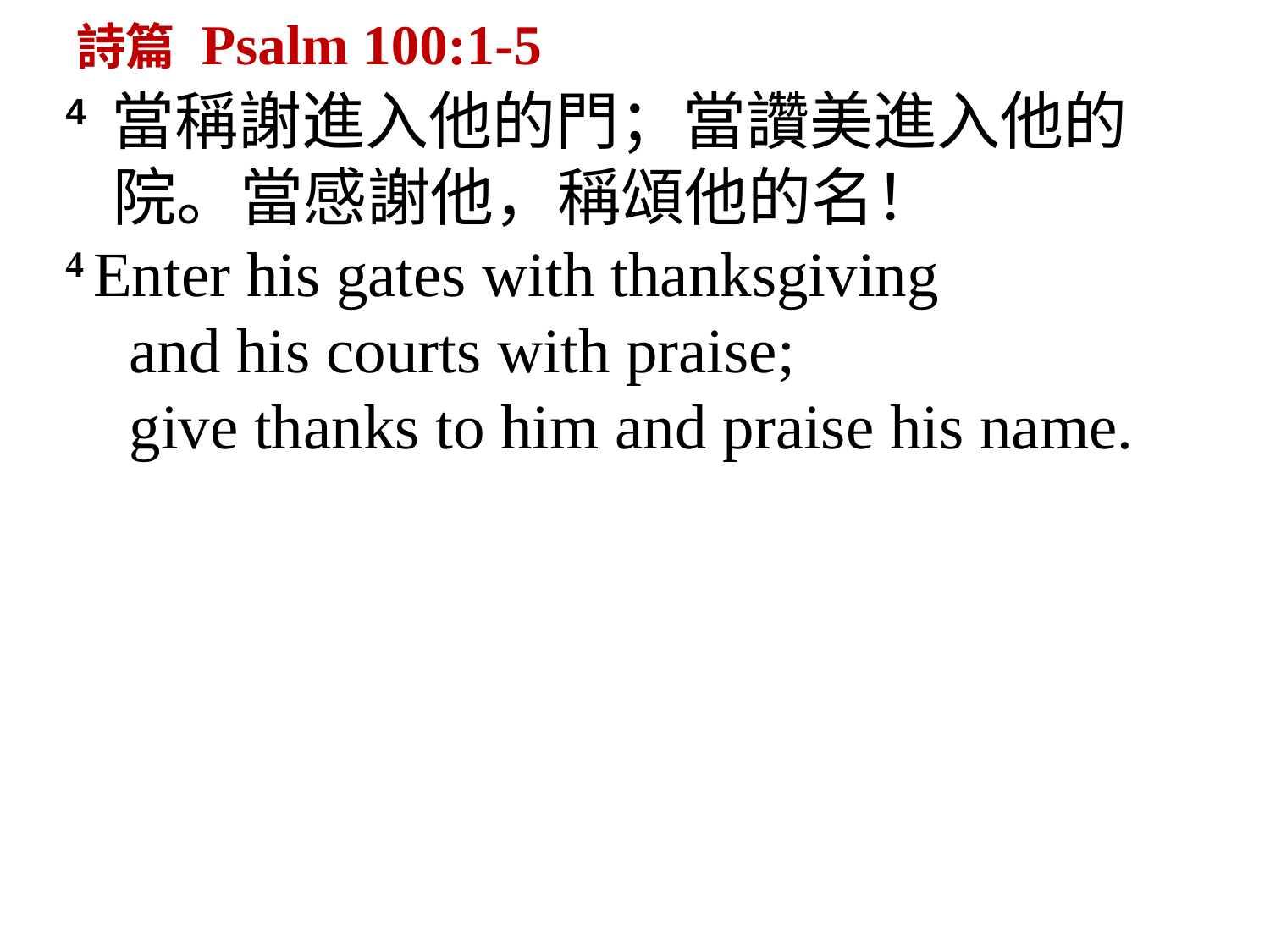

詩篇 Psalm 100:1-5
4 當稱謝進入他的門；當讚美進入他的院。當感謝他，稱頌他的名！
4 Enter his gates with thanksgiving
 and his courts with praise;
 give thanks to him and praise his name.